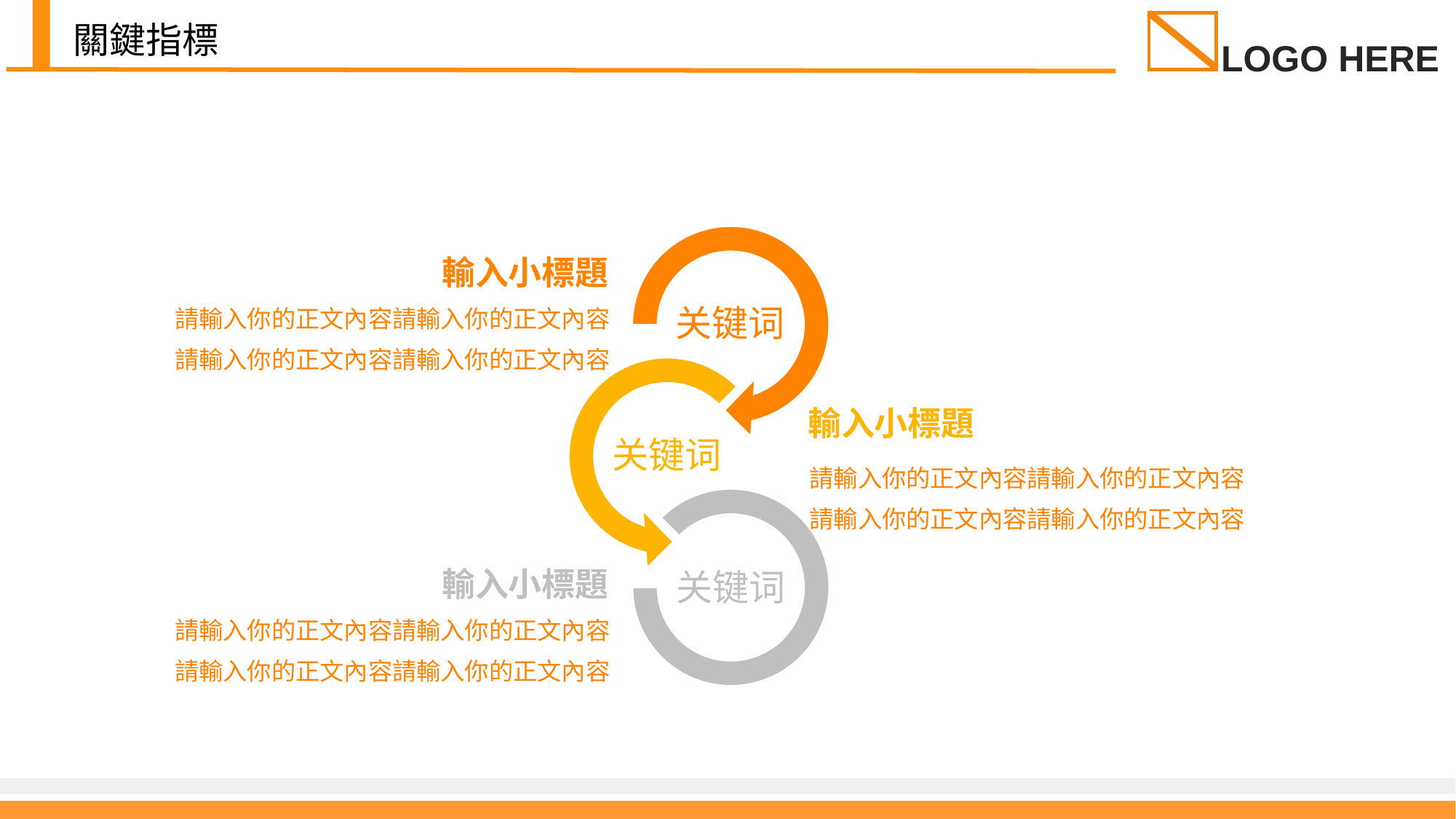

關鍵指標
关键词
关键词
关键词
輸入小標題
請輸入你的正文內容請輸入你的正文內容
請輸入你的正文內容請輸入你的正文內容
輸入小標題
請輸入你的正文內容請輸入你的正文內容
請輸入你的正文內容請輸入你的正文內容
輸入小標題
請輸入你的正文內容請輸入你的正文內容
請輸入你的正文內容請輸入你的正文內容